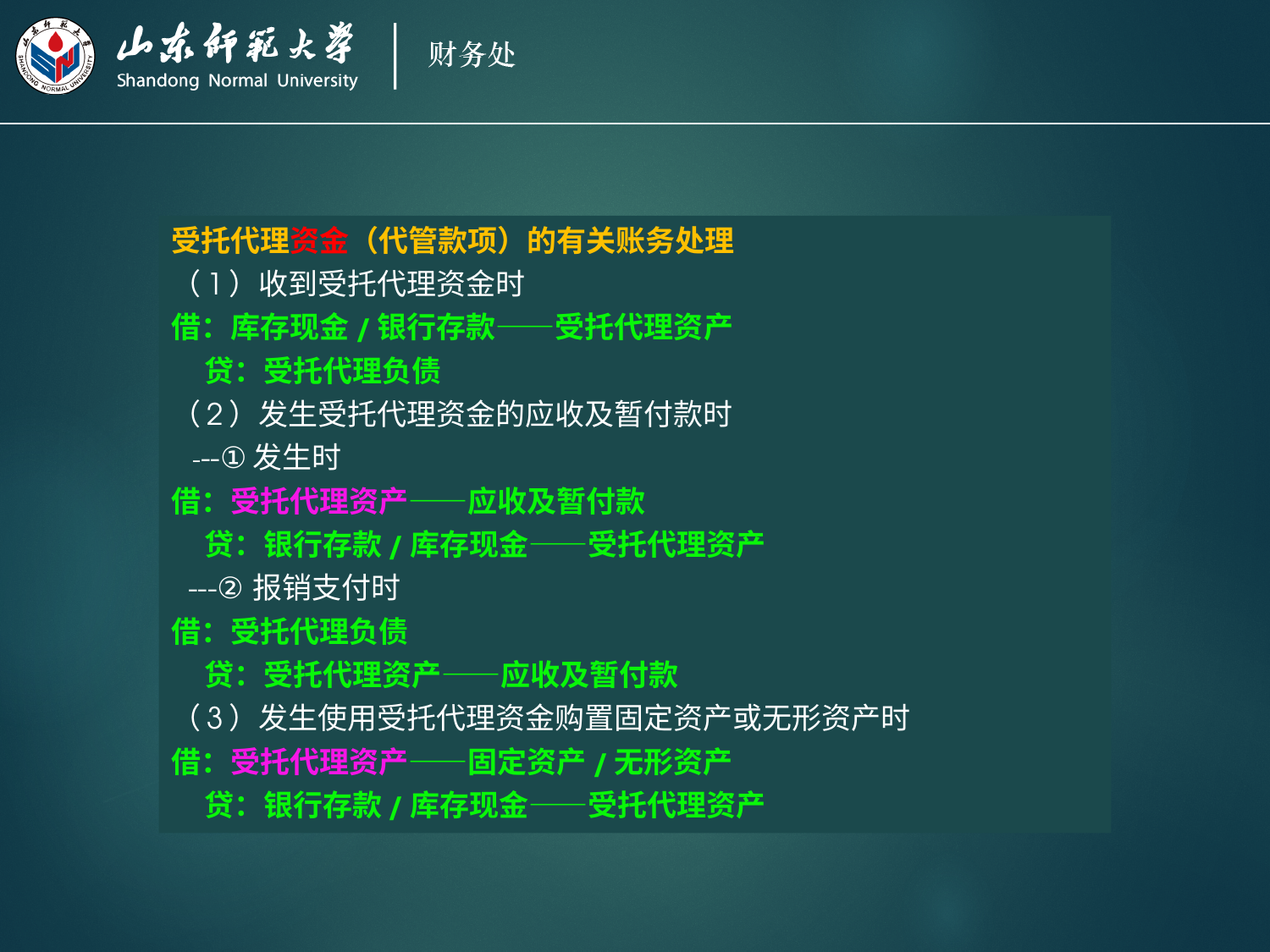

受托代理资金（代管款项）的有关账务处理
（1）收到受托代理资金时
借：库存现金/银行存款——受托代理资产
    贷：受托代理负债
（2）发生受托代理资金的应收及暂付款时
   ---①发生时
借：受托代理资产——应收及暂付款
    贷：银行存款/库存现金——受托代理资产
  ---②报销支付时
借：受托代理负债
    贷：受托代理资产——应收及暂付款
（3）发生使用受托代理资金购置固定资产或无形资产时
借：受托代理资产——固定资产/无形资产
    贷：银行存款/库存现金——受托代理资产